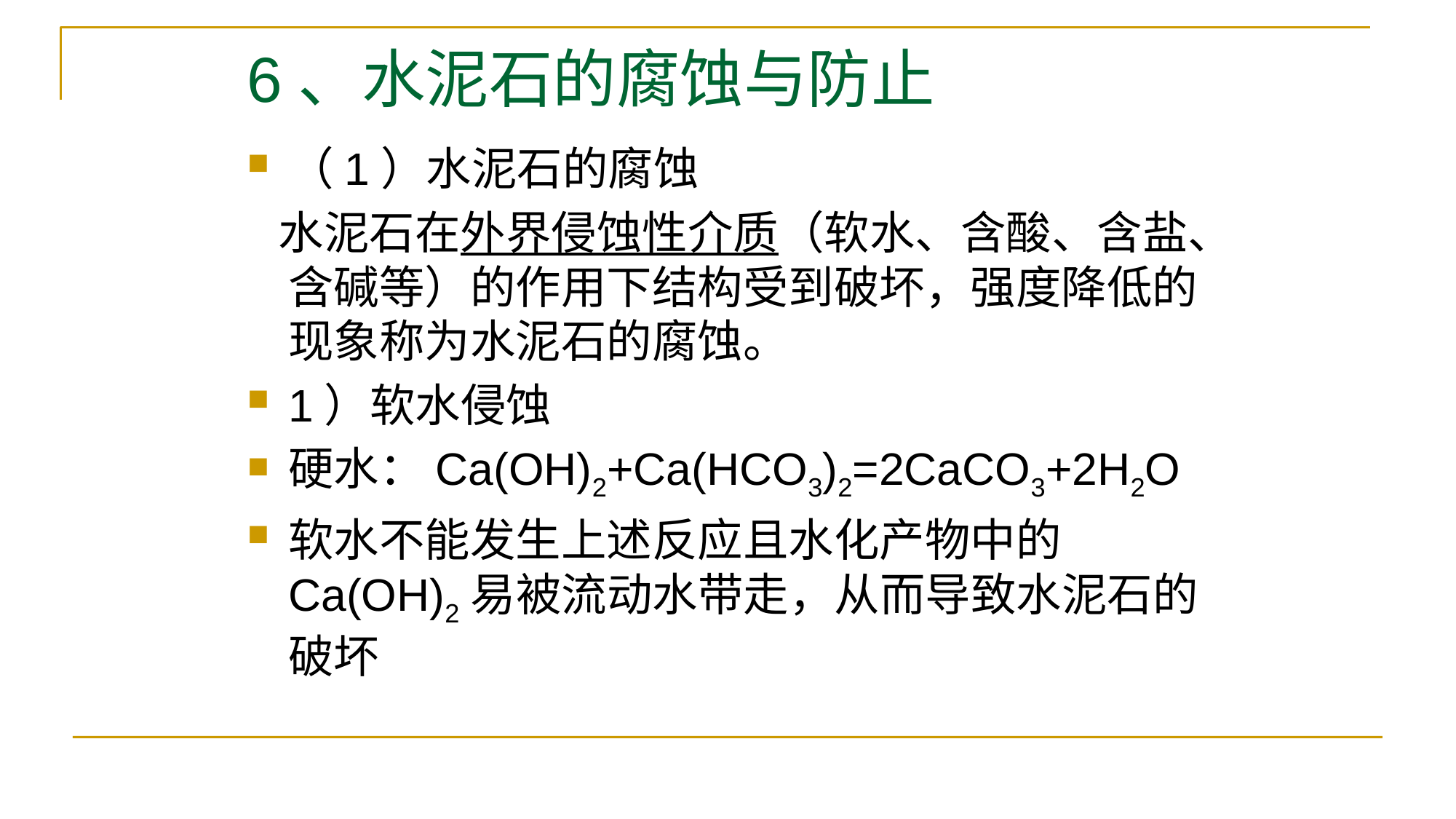

# 6、水泥石的腐蚀与防止
（1）水泥石的腐蚀
  水泥石在外界侵蚀性介质（软水、含酸、含盐、含碱等）的作用下结构受到破坏，强度降低的现象称为水泥石的腐蚀。
1）软水侵蚀
硬水：Ca(OH)2+Ca(HCO3)2=2CaCO3+2H2O
软水不能发生上述反应且水化产物中的Ca(OH)2易被流动水带走，从而导致水泥石的破坏